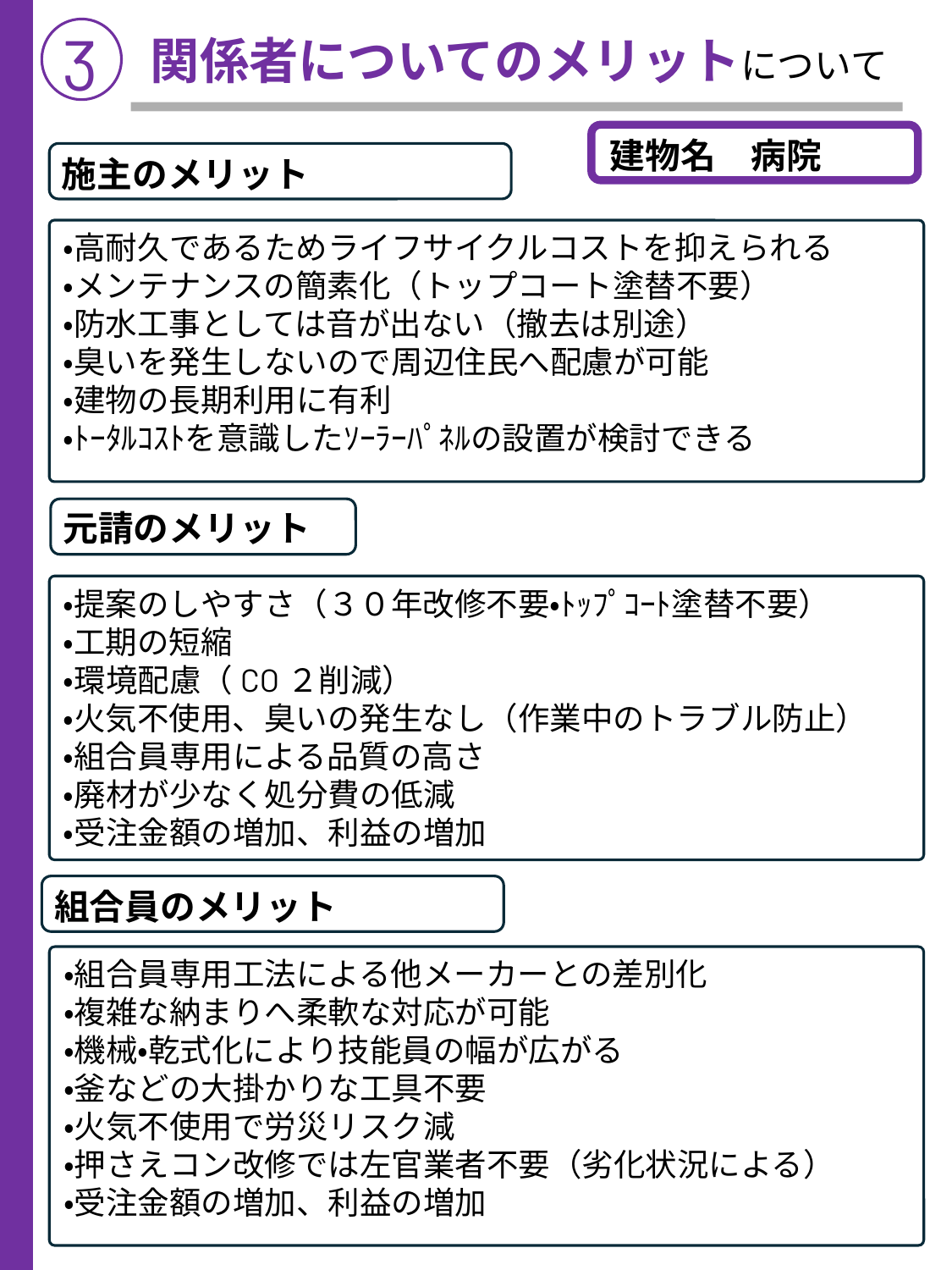

3

関係者についてのメリットについて

建物名　病院

施主のメリット
・高耐久であるためライフサイクルコストを抑えられる
・メンテナンスの簡素化（トップコート塗替不要）
・防水工事としては音が出ない（撤去は別途）
・臭いを発生しないので周辺住民へ配慮が可能
・建物の長期利用に有利
・ﾄｰﾀﾙｺｽﾄを意識したｿｰﾗｰﾊﾟﾈﾙの設置が検討できる

元請のメリット
・提案のしやすさ（３０年改修不要・ﾄｯﾌﾟｺｰﾄ塗替不要）
・工期の短縮
・環境配慮（CO２削減）
・火気不使用、臭いの発生なし（作業中のトラブル防止）
・組合員専用による品質の高さ
・廃材が少なく処分費の低減
・受注金額の増加、利益の増加

組合員のメリット
・組合員専用工法による他メーカーとの差別化
・複雑な納まりへ柔軟な対応が可能
・機械・乾式化により技能員の幅が広がる
・釜などの大掛かりな工具不要
・火気不使用で労災リスク減
・押さえコン改修では左官業者不要（劣化状況による）
・受注金額の増加、利益の増加